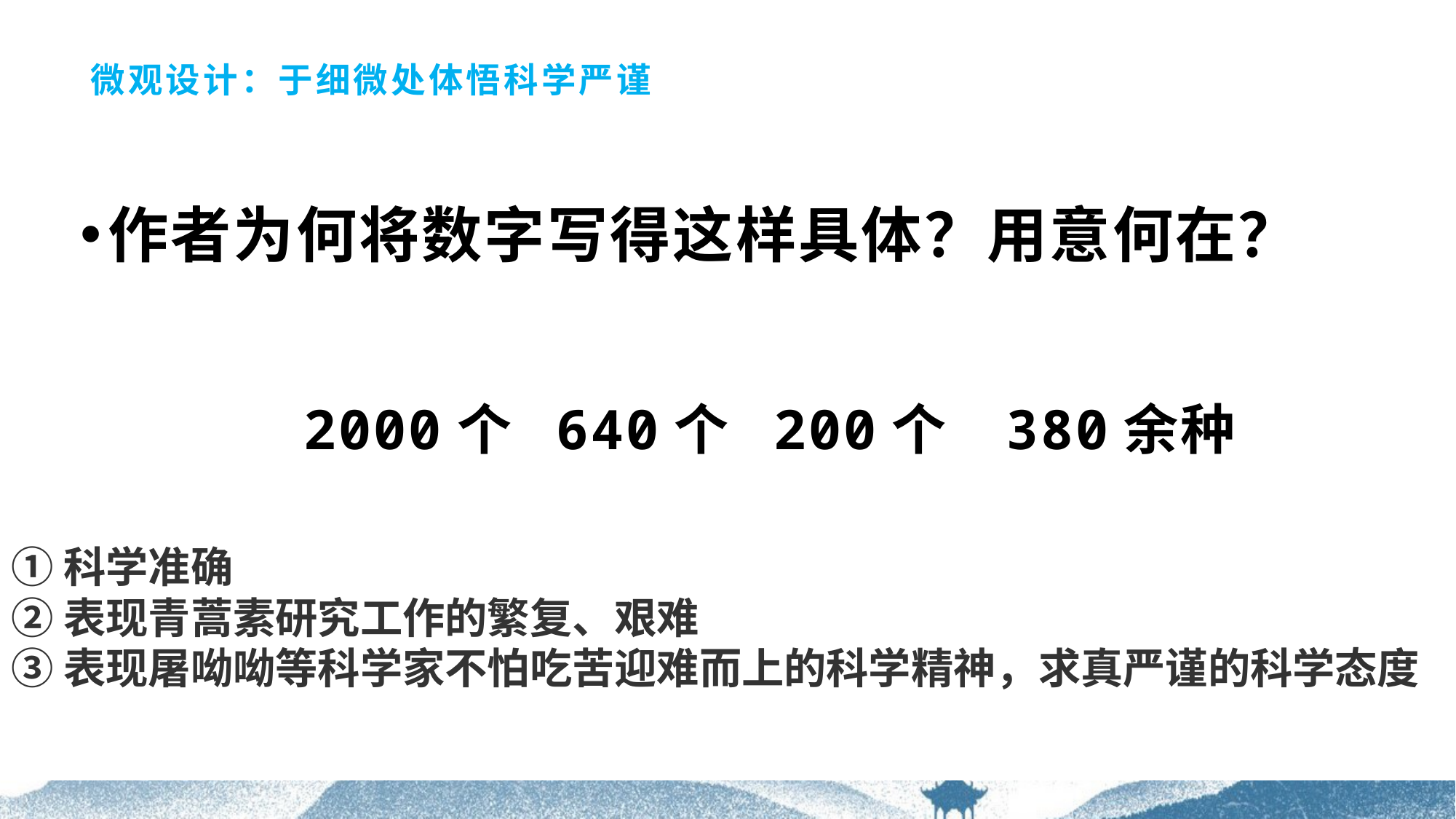

# 微观设计：于细微处体悟科学严谨
作者为何将数字写得这样具体？用意何在？

       2000个  640个  200个   380余种
①科学准确
②表现青蒿素研究工作的繁复、艰难
③表现屠呦呦等科学家不怕吃苦迎难而上的科学精神，求真严谨的科学态度